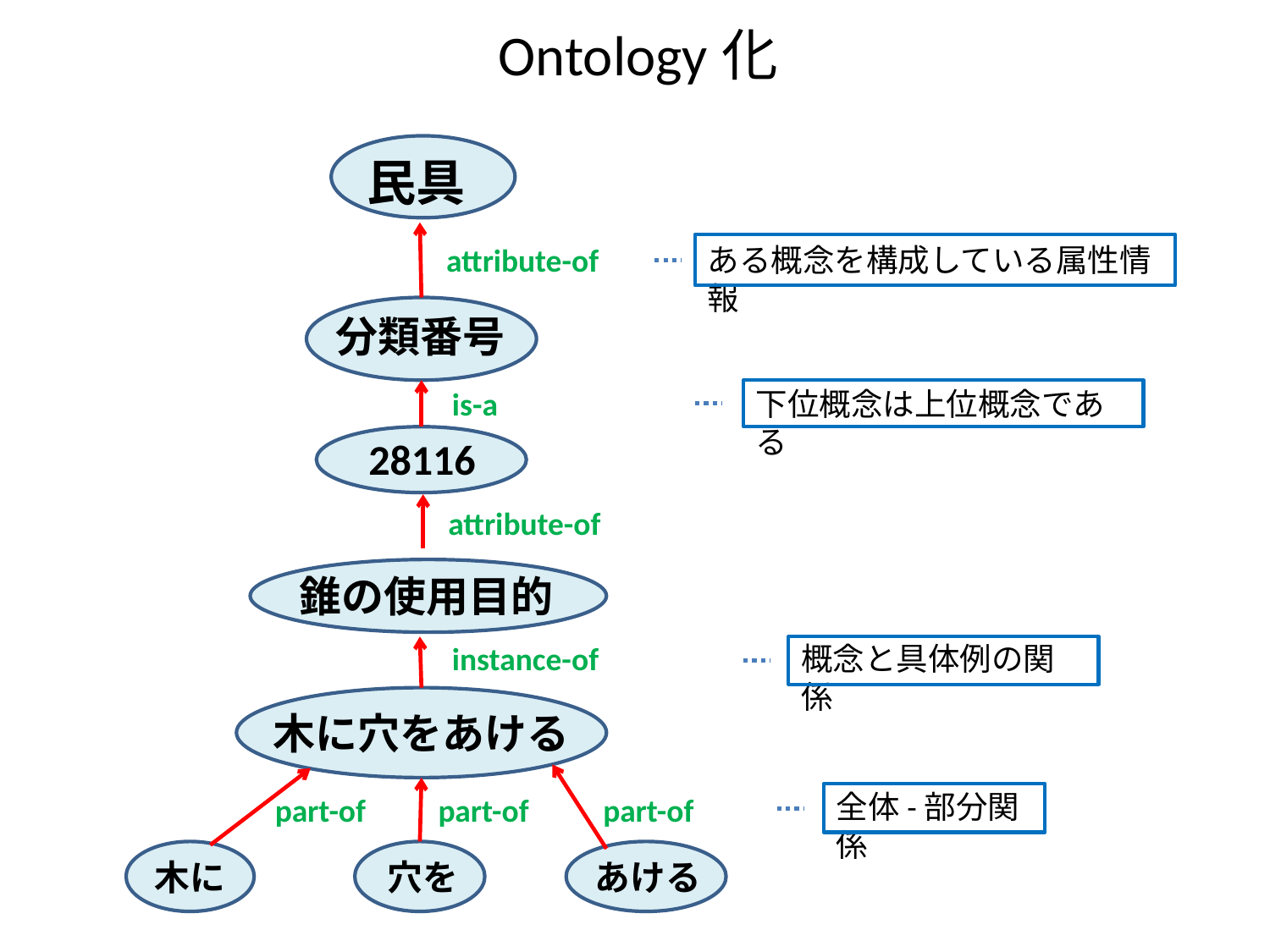

# Ontology化

民具
attribute-of
ある概念を構成している属性情報

分類番号
is-a
下位概念は上位概念である

28116
attribute-of

錐の使用目的
instance-of
概念と具体例の関係

木に穴をあける
全体-部分関係
part-of
part-of
part-of

木に
穴を
あける